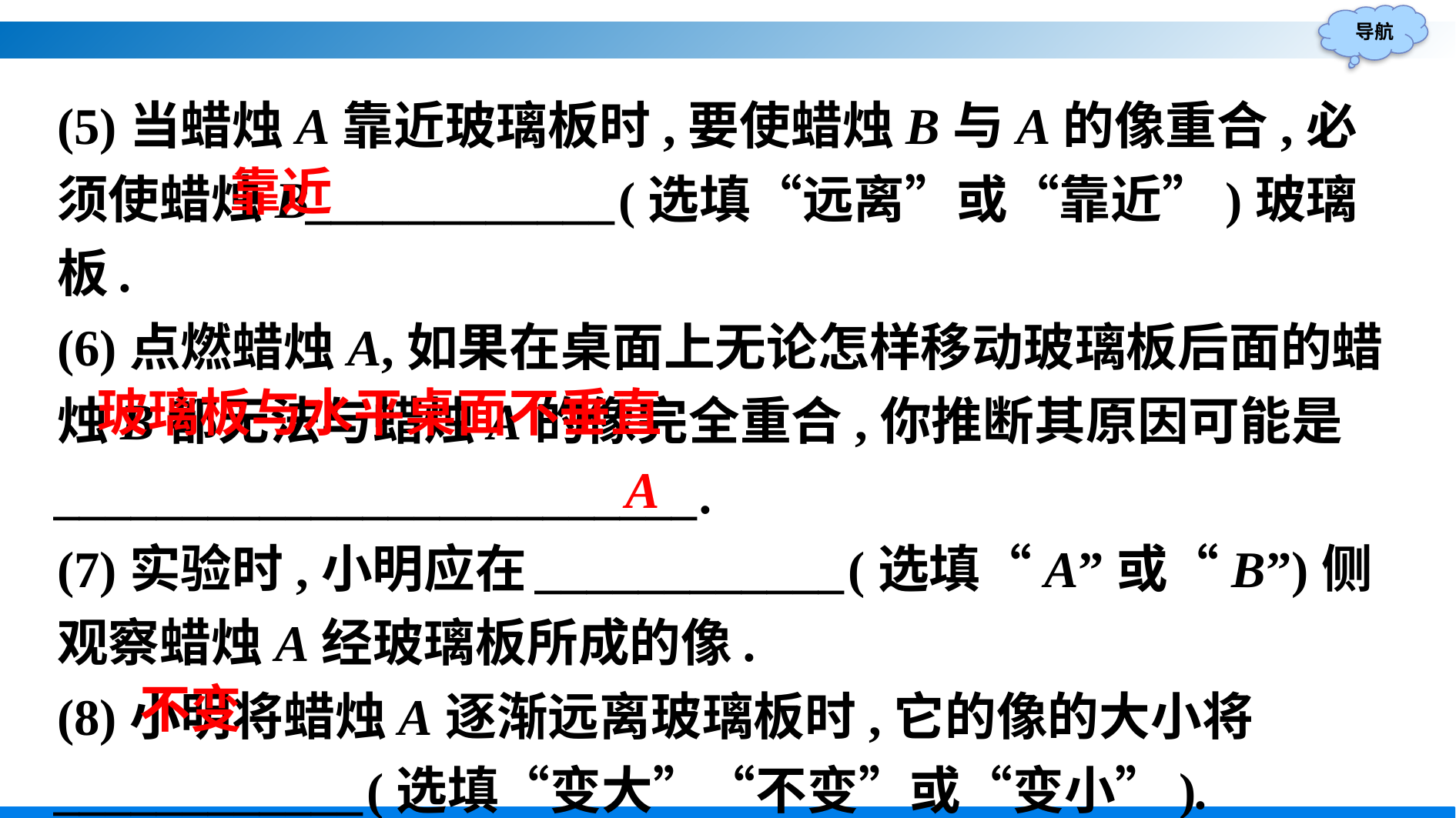

(5)当蜡烛A靠近玻璃板时,要使蜡烛B与A的像重合,必须使蜡烛B____________(选填“远离”或“靠近”)玻璃板.
(6)点燃蜡烛A,如果在桌面上无论怎样移动玻璃板后面的蜡烛B都无法与蜡烛A的像完全重合,你推断其原因可能是_________________________.
(7)实验时,小明应在____________(选填“A”或“B”)侧观察蜡烛A经玻璃板所成的像.
(8)小明将蜡烛A逐渐远离玻璃板时,它的像的大小将____________(选填“变大”“不变”或“变小”).
靠近
玻璃板与水平桌面不垂直
A
不变